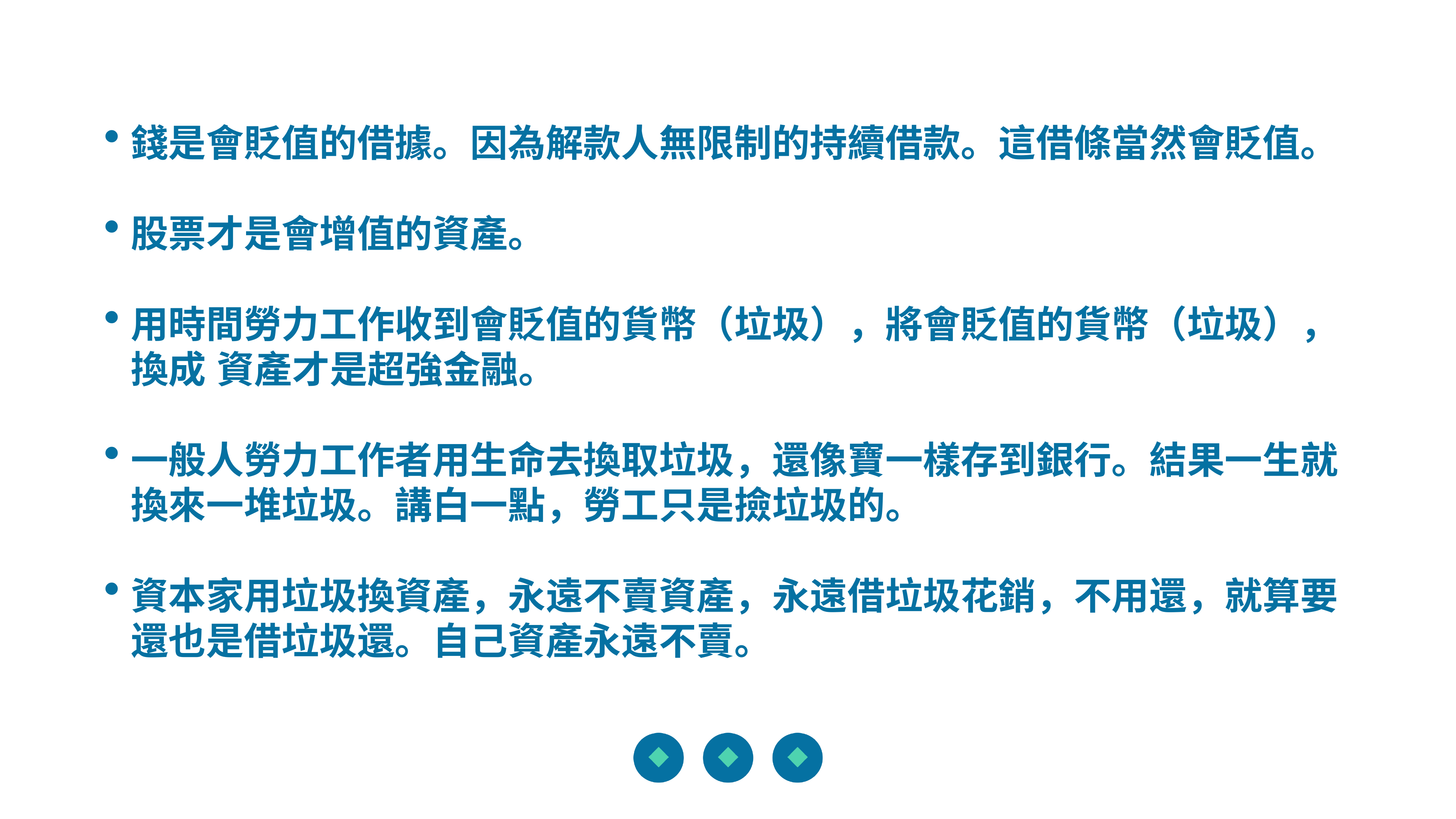

錢是會貶值的借據。因為解款人無限制的持續借款。這借條當然會貶值。

股票才是會增值的資產。

用時間勞力工作收到會貶值的貨幣（垃圾），將會貶值的貨幣（垃圾），換成 資產才是超強金融。

一般人勞力工作者用生命去換取垃圾，還像寶一樣存到銀行。結果一生就換來一堆垃圾。講白一點，勞工只是撿垃圾的。

資本家用垃圾換資產，永遠不賣資產，永遠借垃圾花銷，不用還，就算要還也是借垃圾還。自己資產永遠不賣。